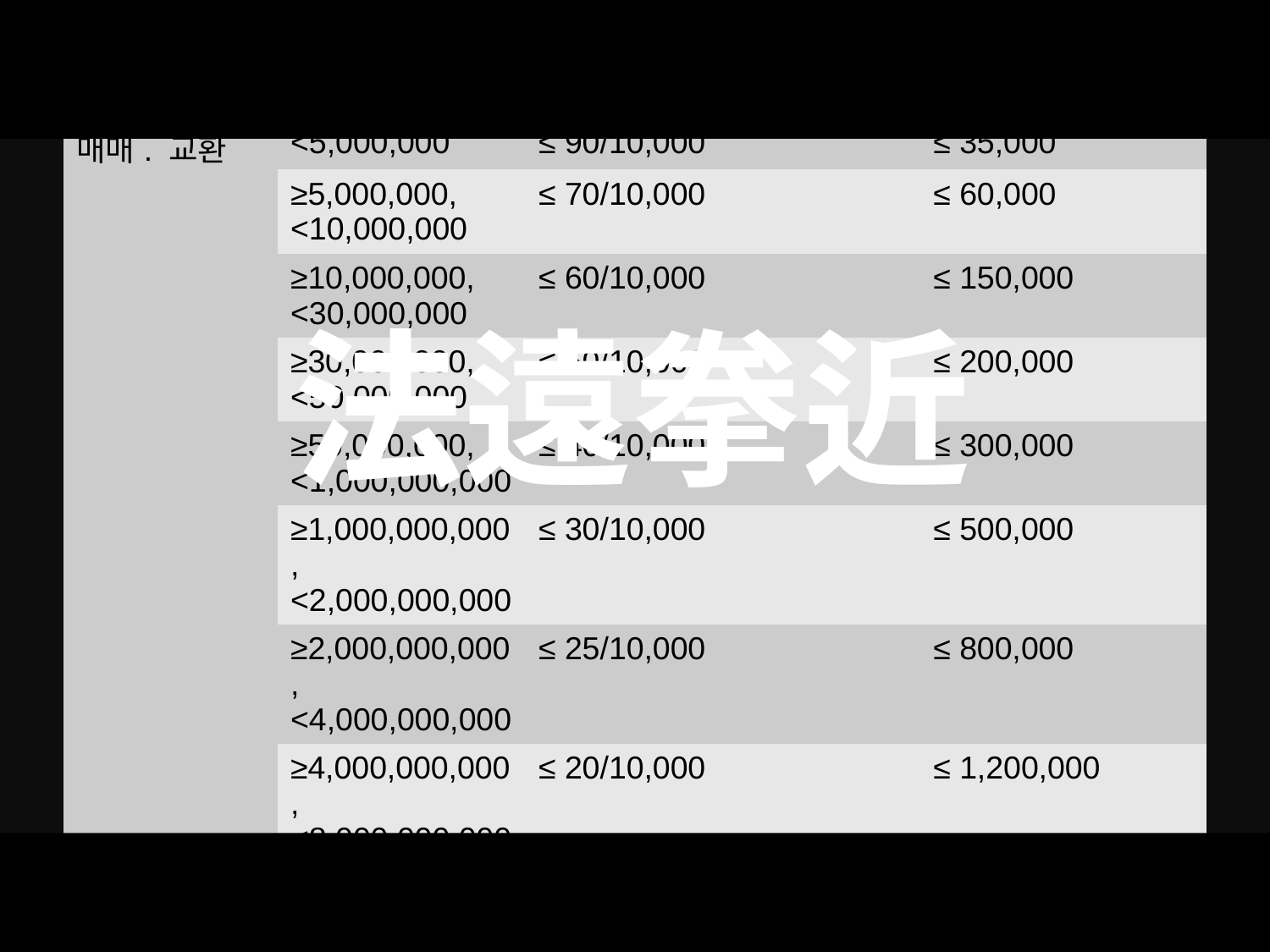

| 종별 | 거래가액 | 수수료 요율 | 한도액 |
| --- | --- | --- | --- |
| 매매. 교환 | <5,000,000 | ≤ 90/10,000 | ≤ 35,000 |
|  | ≥5,000,000, <10,000,000 | ≤ 70/10,000 | ≤ 60,000 |
|  | ≥10,000,000, <30,000,000 | ≤ 60/10,000 | ≤ 150,000 |
|  | ≥30,000,000, <50,000,000 | ≤ 50/10,000 | ≤ 200,000 |
|  | ≥50,000,000, <1,000,000,000 | ≤ 40/10,000 | ≤ 300,000 |
|  | ≥1,000,000,000, <2,000,000,000 | ≤ 30/10,000 | ≤ 500,000 |
|  | ≥2,000,000,000, <4,000,000,000 | ≤ 25/10,000 | ≤ 800,000 |
|  | ≥4,000,000,000, <8,000,000,000 | ≤ 20/10,000 | ≤ 1,200,000 |
|  | ≥8,000,000,000 | ≤ 15/10,000 | ≤ 3,000,000 |
| 매매. 교환 외 임대차 | <1,000,000 | ≤ 80/10,000 | ≤ 7,000 |
|  | ≥1,000,000, <5,000,000 | ≤ 70/10,000 | ≤ 30,000 |
|  | ≥5,000,000, <10,000,000 | ≤ 60/10,000 | ≤ 50,000 |
|  | ≥10,000,000, <30,000,000 | ≤ 50/10,000 | ≤ 120,000 |
|  | ≥30,000,000, <50,000,000 | ≤ 40/10,000 | ≤ 150,000 |
|  | ≥50,000,000, <1,000,000,000 | ≤ 30/10,000 | ≤ 250,000 |
|  | ≥1,000,000,000, <2,000,000,000 | ≤ 25/10,000 | ≤ 400,000 |
|  | ≥2,000,000,000, <4,000,000,000 | ≤ 20/10,000 | ≤ 600,000 |
|  | ≥4,000,000,000 | ≤ 15/10,000 | ≤ 1,500,000 |
法遠拳近

Carcinogen
MD Winners Real Estate Section
30